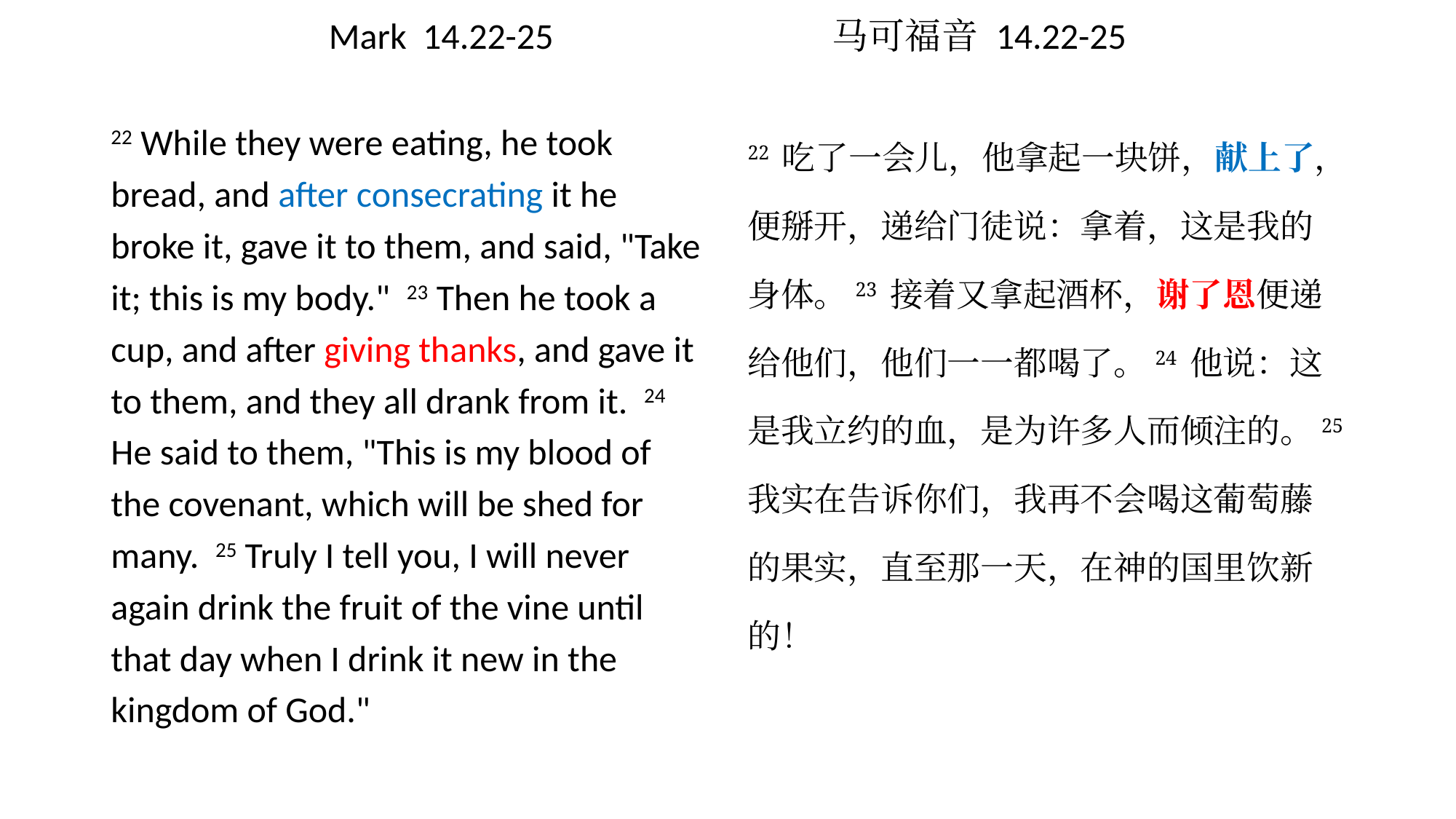

# Mark  14.22-25                                 马可福音 14.22-25
22 吃了一会儿，他拿起一块饼，献上了，便掰开，递给门徒说：拿着，这是我的身体。23 接着又拿起酒杯，谢了恩便递给他们，他们一一都喝了。24 他说：这是我立约的血，是为许多人而倾注的。25我实在告诉你们，我再不会喝这葡萄藤的果实，直至那一天，在神的国里饮新的！
22 While they were eating, he took bread, and after consecrating it he broke it, gave it to them, and said, "Take it; this is my body."  23 Then he took a cup, and after giving thanks, and gave it to them, and they all drank from it.  24 He said to them, "This is my blood of the covenant, which will be shed for many.  25 Truly I tell you, I will never again drink the fruit of the vine until that day when I drink it new in the kingdom of God."